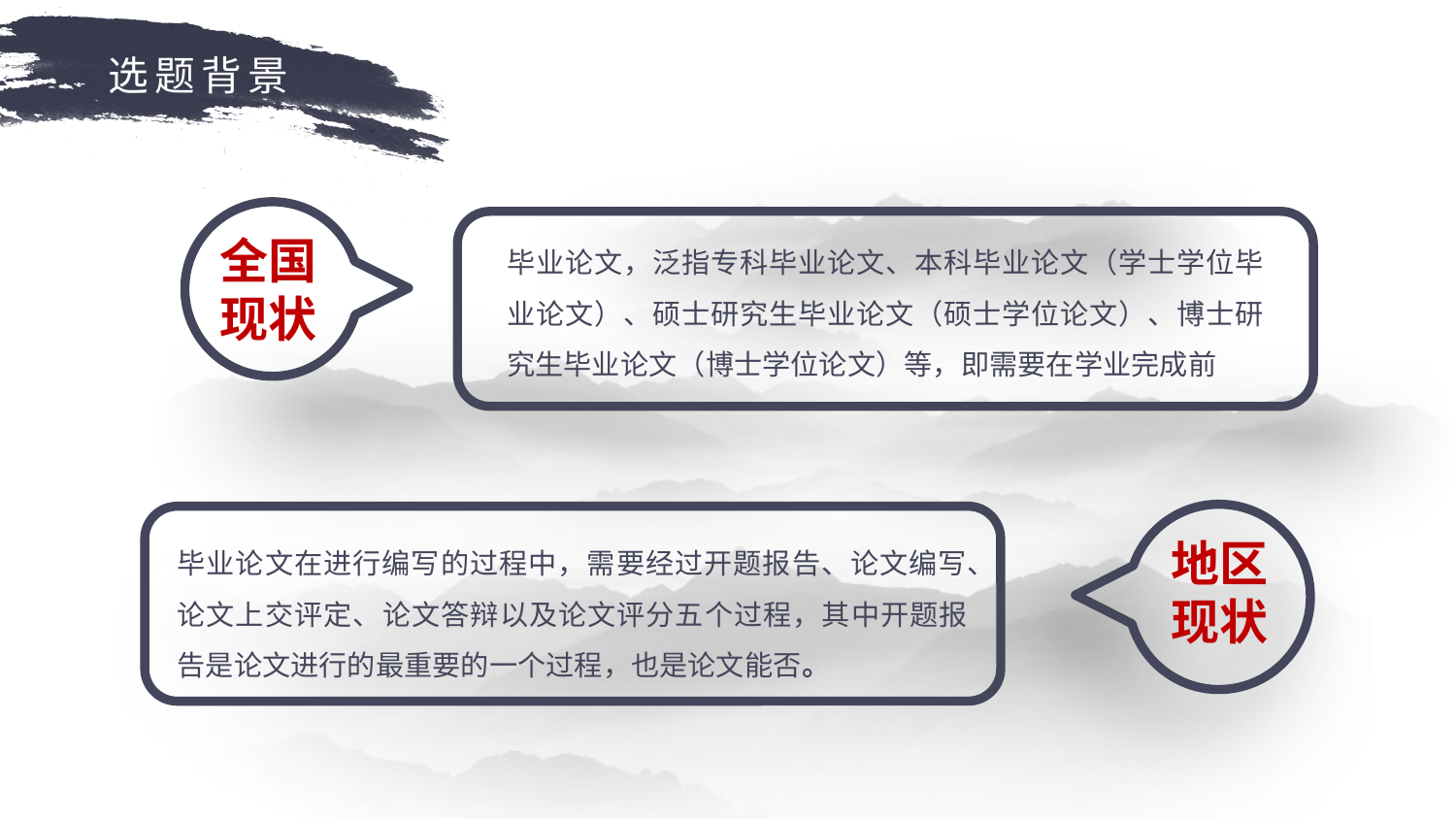

选题背景

毕业论文，泛指专科毕业论文、本科毕业论文（学士学位毕业论文）、硕士研究生毕业论文（硕士学位论文）、博士研究生毕业论文（博士学位论文）等，即需要在学业完成前
全国现状

毕业论文在进行编写的过程中，需要经过开题报告、论文编写、论文上交评定、论文答辩以及论文评分五个过程，其中开题报告是论文进行的最重要的一个过程，也是论文能否。
地区现状
延时符